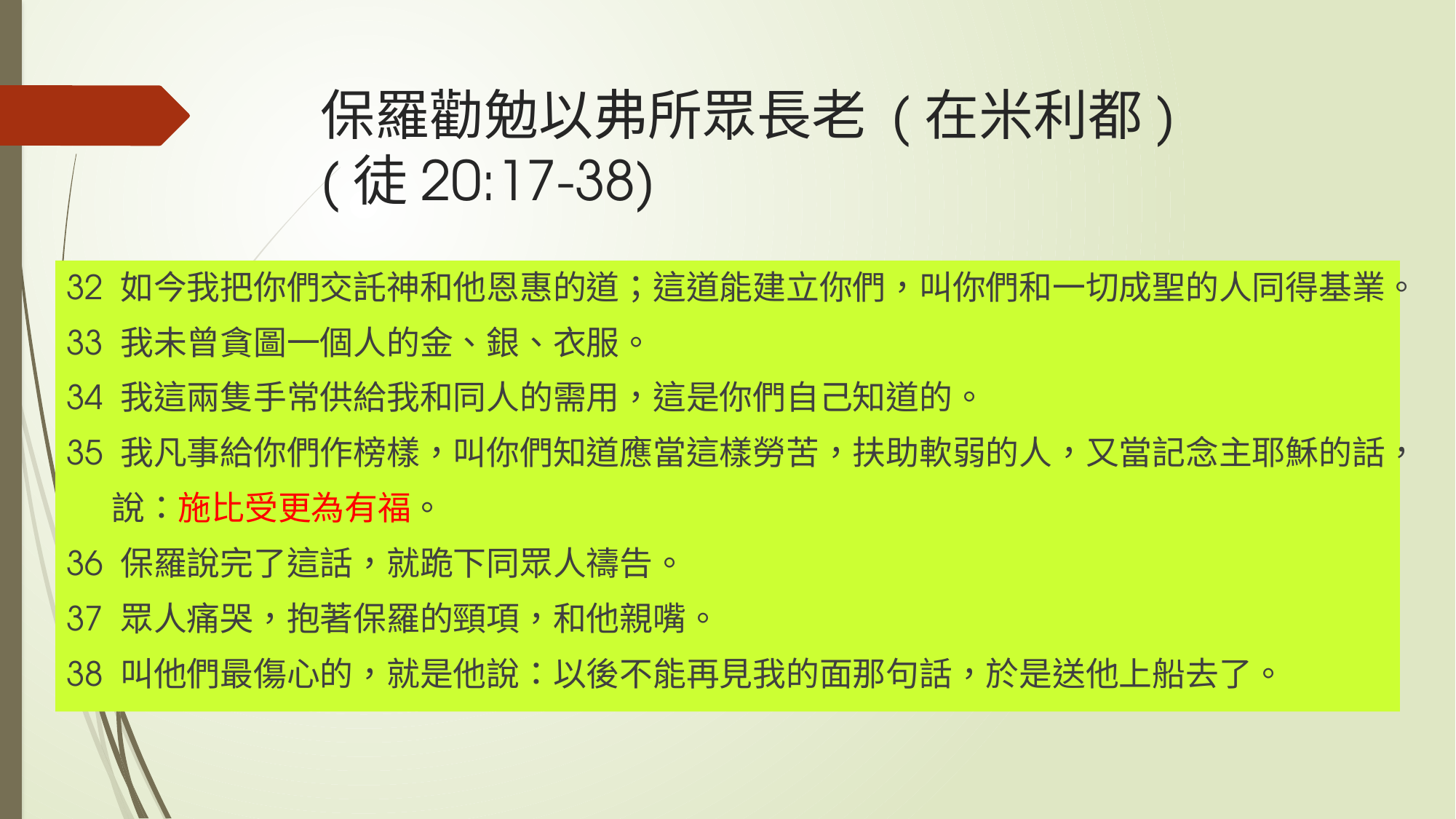

# 保羅勸勉以弗所眾長老 (在米利都) (徒20:17-38)
32 如今我把你們交託神和他恩惠的道；這道能建立你們，叫你們和一切成聖的人同得基業。
33 我未曾貪圖一個人的金、銀、衣服。
34 我這兩隻手常供給我和同人的需用，這是你們自己知道的。
35 我凡事給你們作榜樣，叫你們知道應當這樣勞苦，扶助軟弱的人，又當記念主耶穌的話，
     說：施比受更為有福。
36 保羅說完了這話，就跪下同眾人禱告。
37 眾人痛哭，抱著保羅的頸項，和他親嘴。
38 叫他們最傷心的，就是他說：以後不能再見我的面那句話，於是送他上船去了。